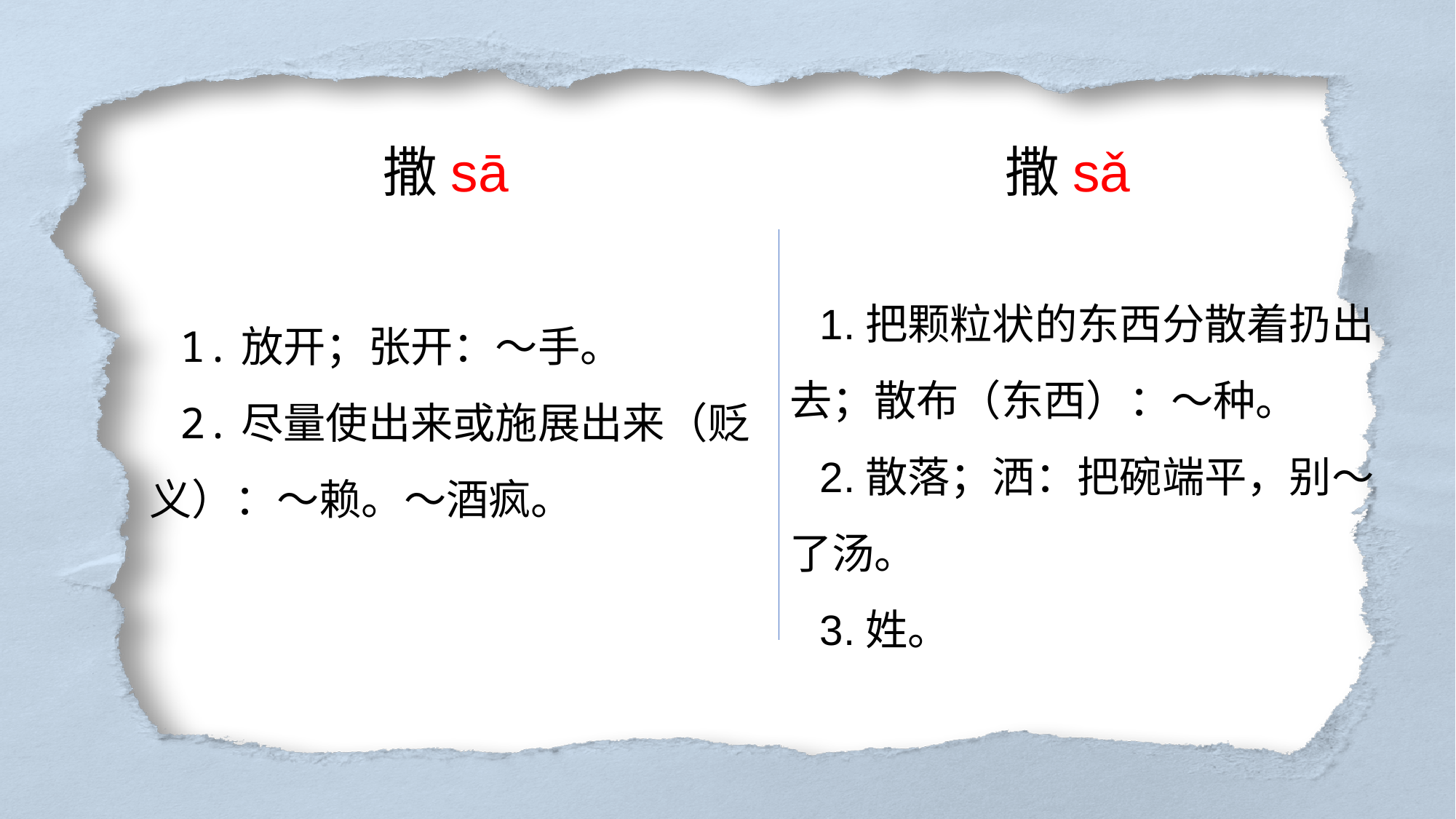

撒sā
撒sǎ

1.把颗粒状的东西分散着扔出去；散布（东西）：～种。
2.散落；洒：把碗端平，别～了汤。
3.姓。

1.放开；张开：～手。
2.尽量使出来或施展出来（贬义）：～赖。～酒疯。